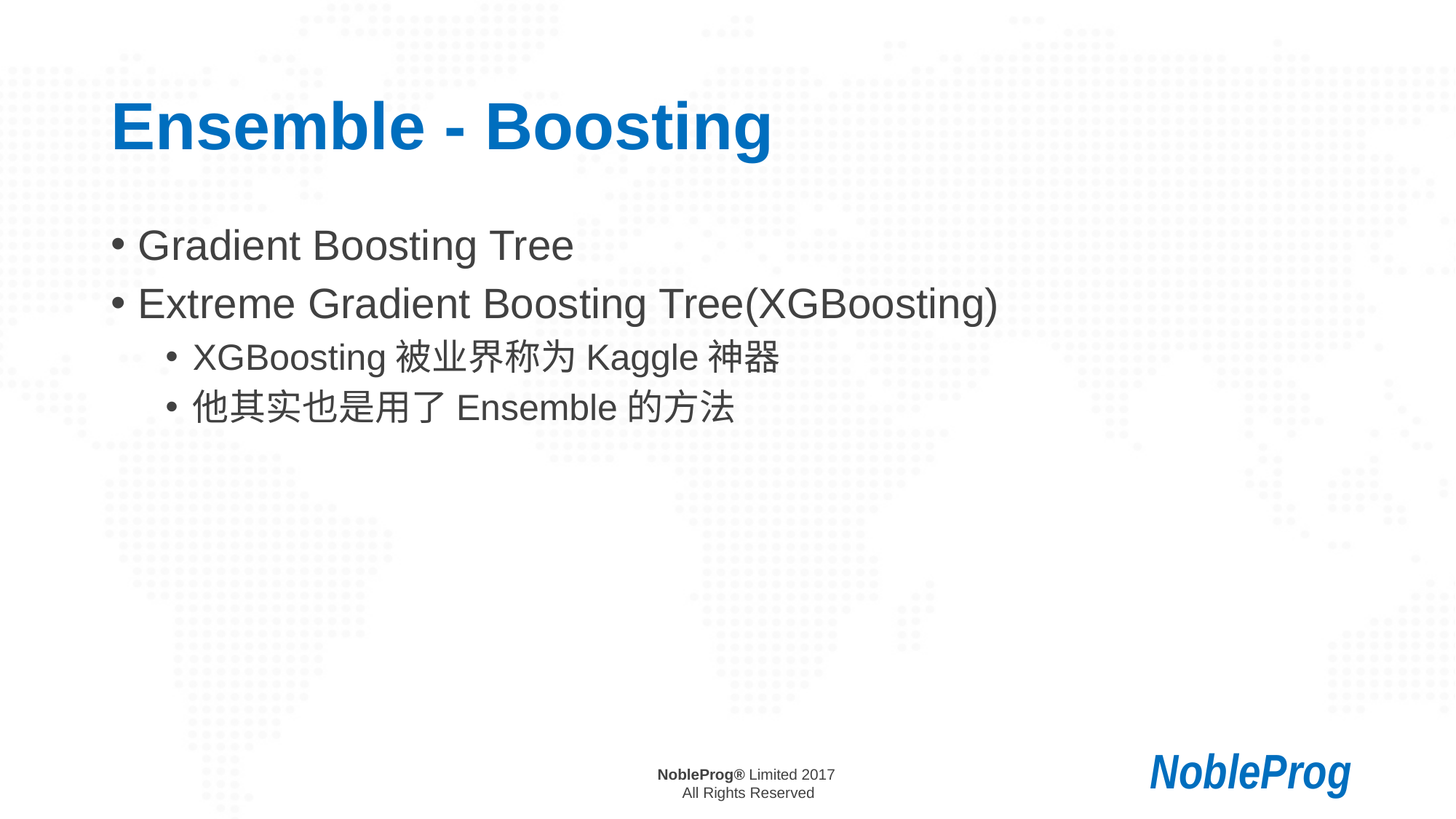

# Ensemble - Boosting
Gradient Boosting Tree
Extreme Gradient Boosting Tree(XGBoosting)
XGBoosting被业界称为Kaggle神器
他其实也是用了Ensemble的方法